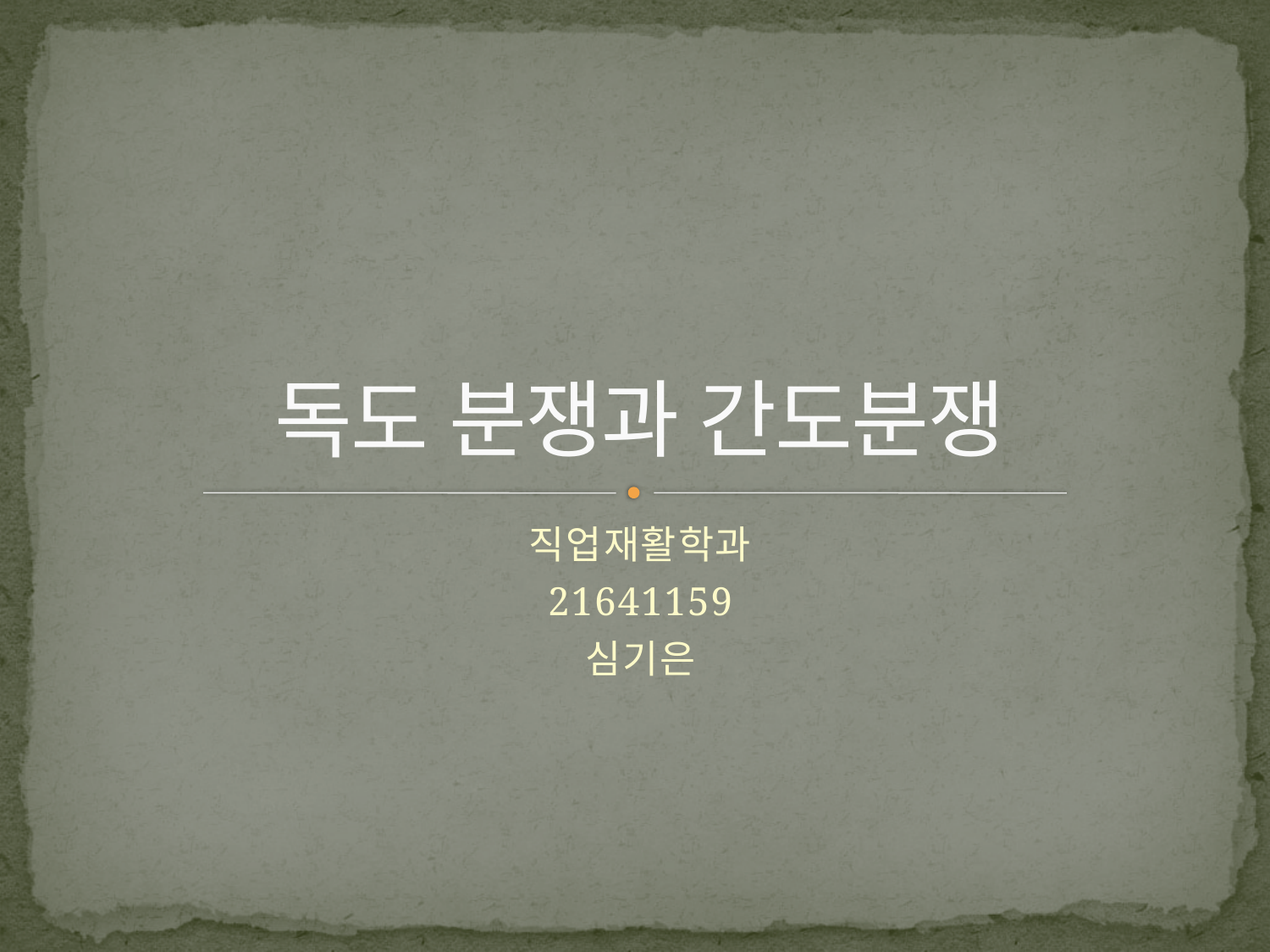

# 독도 분쟁과 간도분쟁
직업재활학과
21641159
심기은